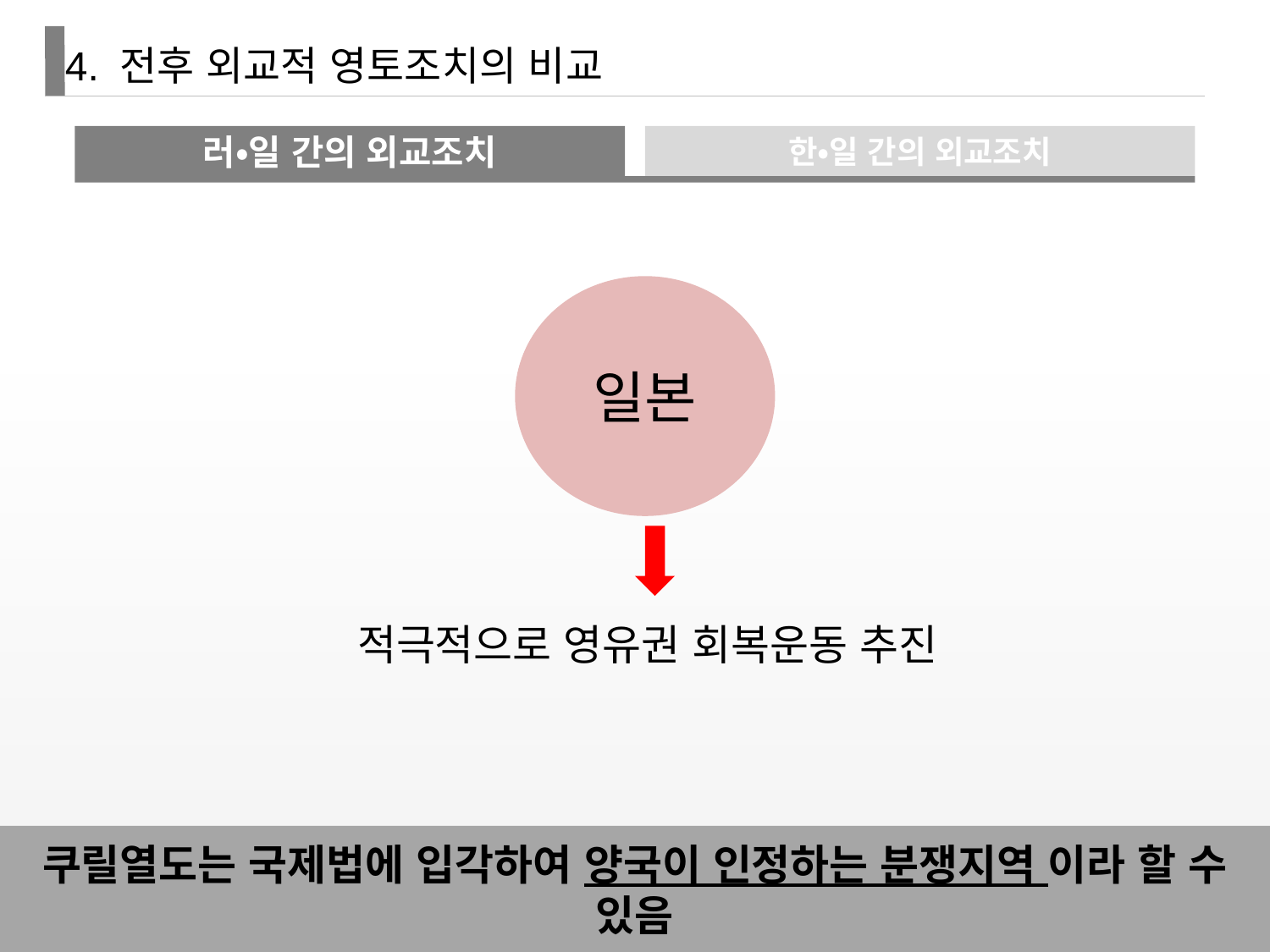

4. 전후 외교적 영토조치의 비교
러•일 간의 외교조치
한•일 간의 외교조치

일본

적극적으로 영유권 회복운동 추진
쿠릴열도는 국제법에 입각하여 양국이 인정하는 분쟁지역 이라 할 수 있음